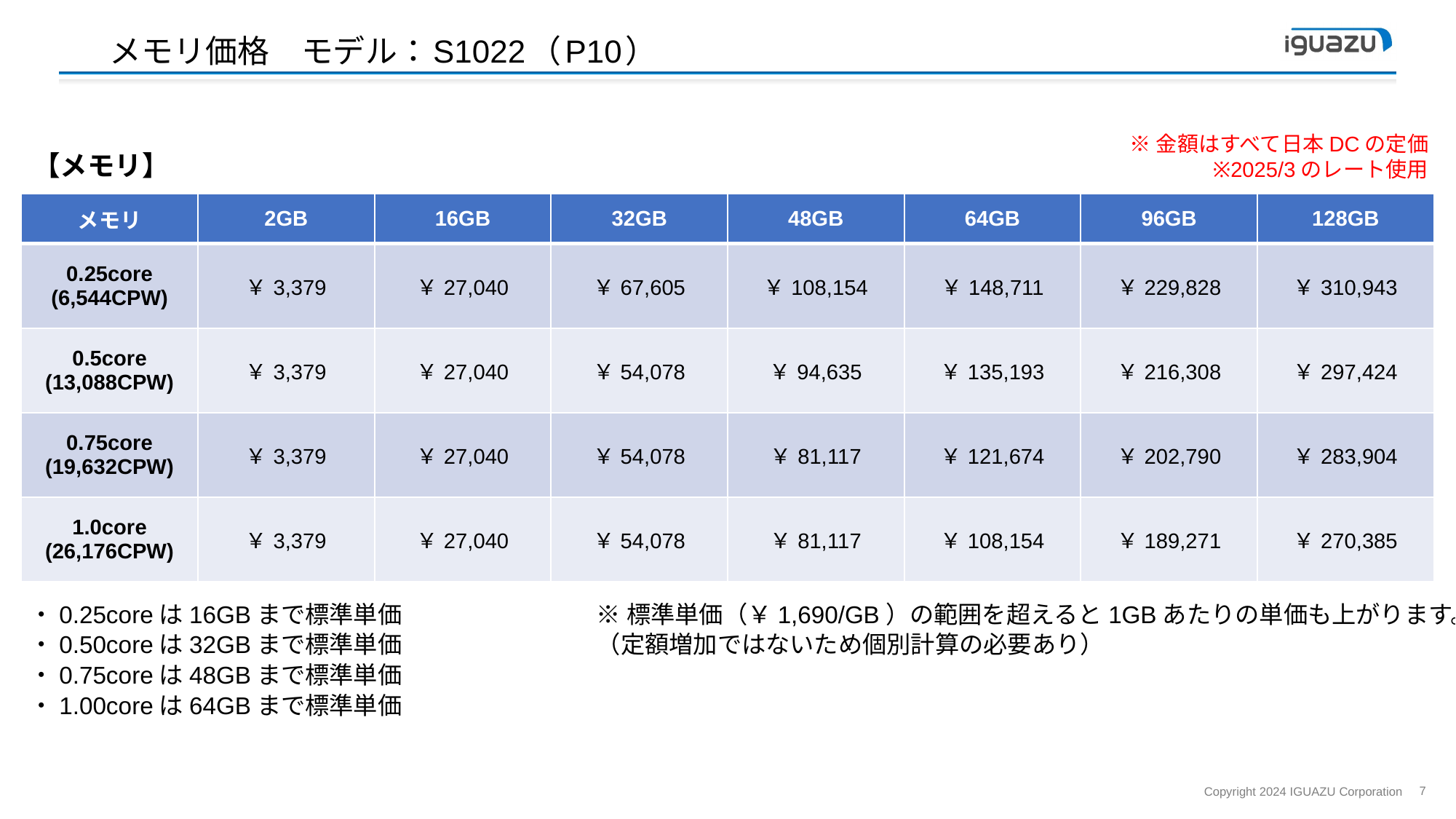

メモリ価格　モデル：S1022（P10）
※金額はすべて日本DCの定価
※2025/3のレート使用
【メモリ】
| メモリ | 2GB | 16GB | 32GB | 48GB | 64GB | 96GB | 128GB |
| --- | --- | --- | --- | --- | --- | --- | --- |
| 0.25core (6,544CPW) | ￥3,379 | ￥27,040 | ￥67,605 | ￥108,154 | ￥148,711 | ￥229,828 | ￥310,943 |
| 0.5core (13,088CPW) | ￥3,379 | ￥27,040 | ￥54,078 | ￥94,635 | ￥135,193 | ￥216,308 | ￥297,424 |
| 0.75core (19,632CPW) | ￥3,379 | ￥27,040 | ￥54,078 | ￥81,117 | ￥121,674 | ￥202,790 | ￥283,904 |
| 1.0core (26,176CPW) | ￥3,379 | ￥27,040 | ￥54,078 | ￥81,117 | ￥108,154 | ￥189,271 | ￥270,385 |
・0.25coreは16GBまで標準単価
・0.50coreは32GBまで標準単価
・0.75coreは48GBまで標準単価
・1.00coreは64GBまで標準単価
※標準単価（￥1,690/GB）の範囲を超えると1GBあたりの単価も上がります。
（定額増加ではないため個別計算の必要あり）